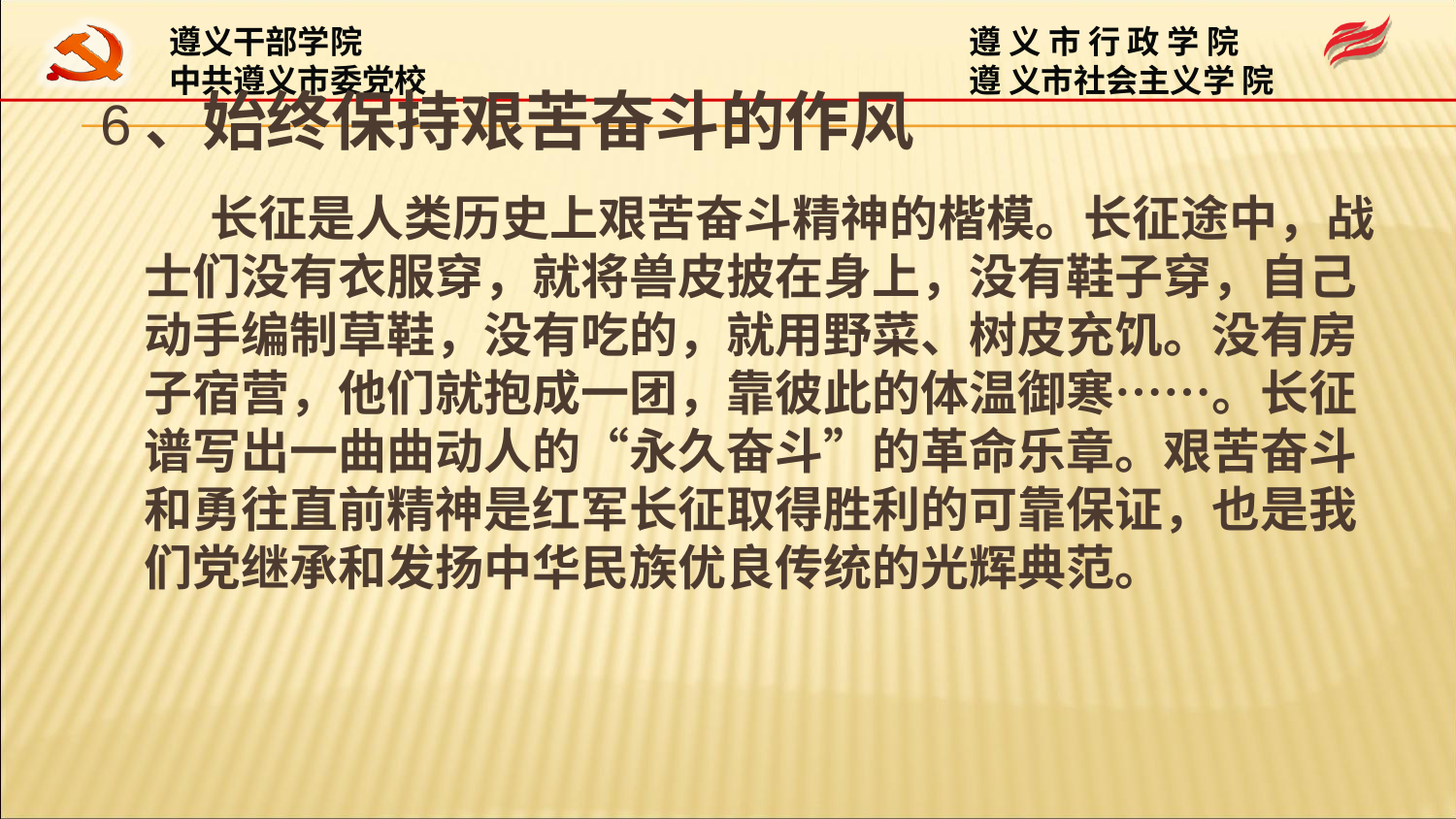

# 6、始终保持艰苦奋斗的作风
          长征是人类历史上艰苦奋斗精神的楷模。长征途中，战士们没有衣服穿，就将兽皮披在身上，没有鞋子穿，自己动手编制草鞋，没有吃的，就用野菜、树皮充饥。没有房子宿营，他们就抱成一团，靠彼此的体温御寒……。长征谱写出一曲曲动人的“永久奋斗”的革命乐章。艰苦奋斗和勇往直前精神是红军长征取得胜利的可靠保证，也是我们党继承和发扬中华民族优良传统的光辉典范。